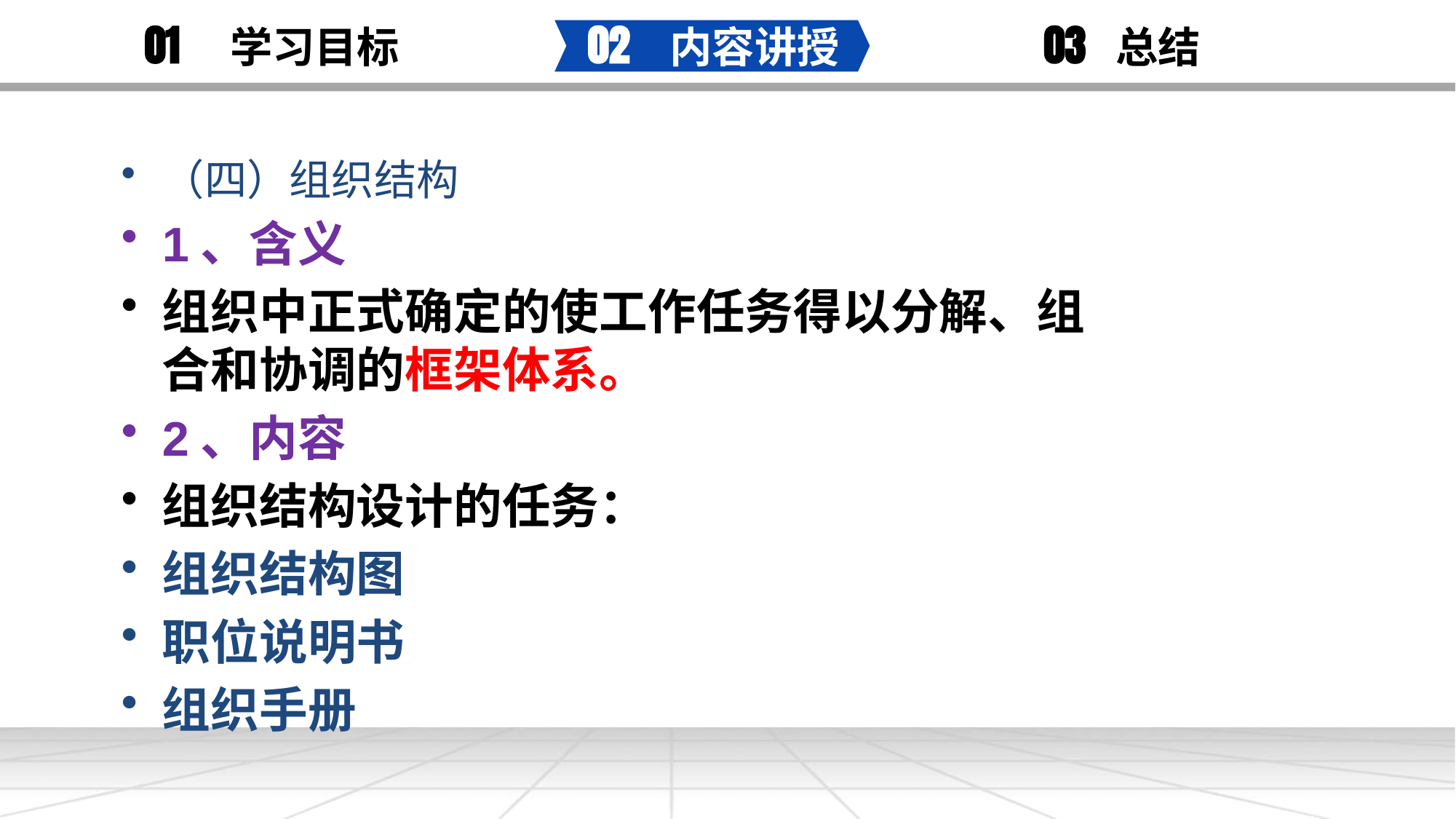

02   内容讲授
03  总结
01    学习目标

（四）组织结构
1、含义
组织中正式确定的使工作任务得以分解、组合和协调的框架体系。
2、内容
组织结构设计的任务：
组织结构图
职位说明书
组织手册